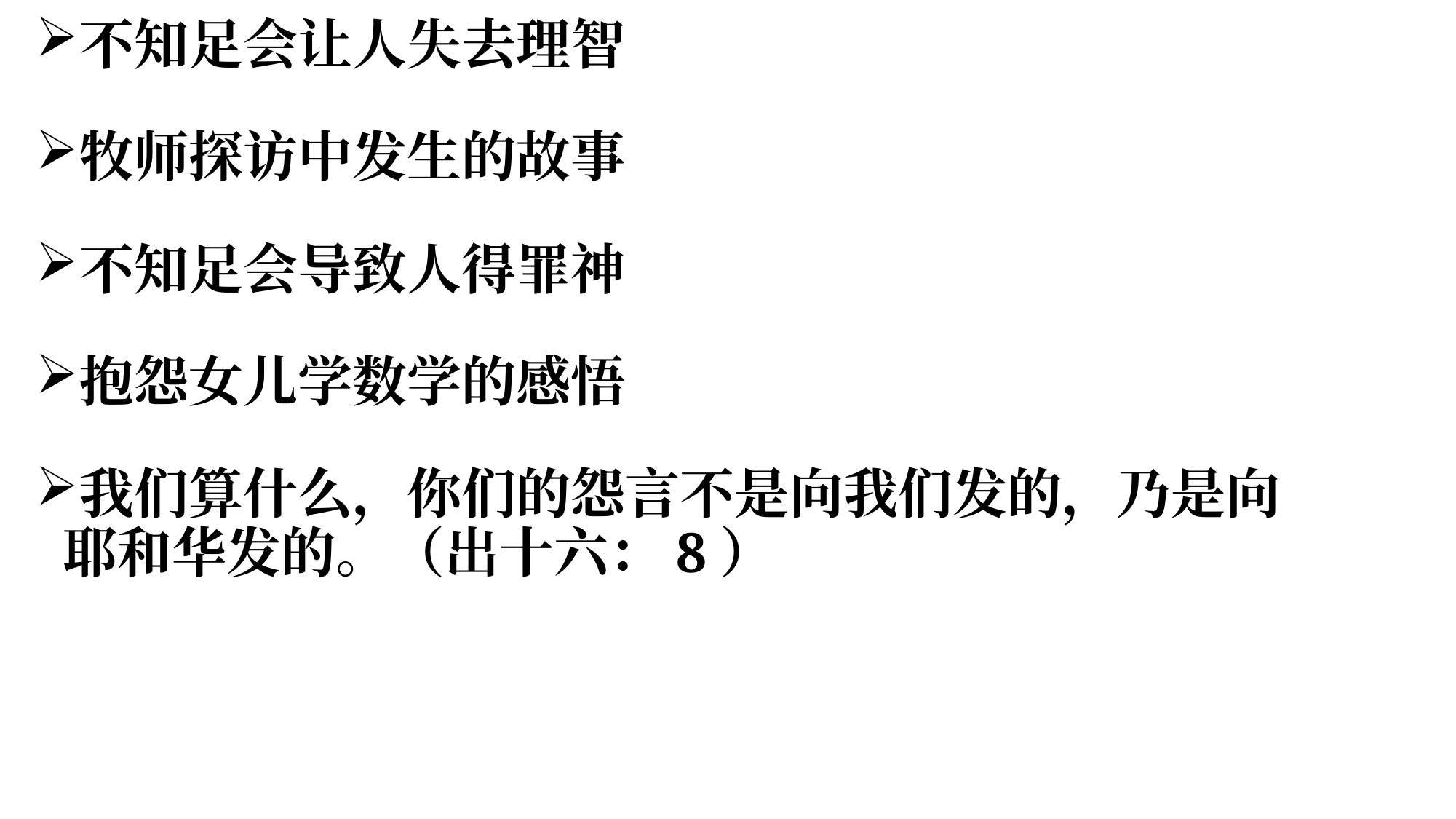

不知足会让人失去理智

牧师探访中发生的故事

不知足会导致人得罪神

抱怨女儿学数学的感悟

我们算什么，你们的怨言不是向我们发的，乃是向耶和华发的。（出十六：8）